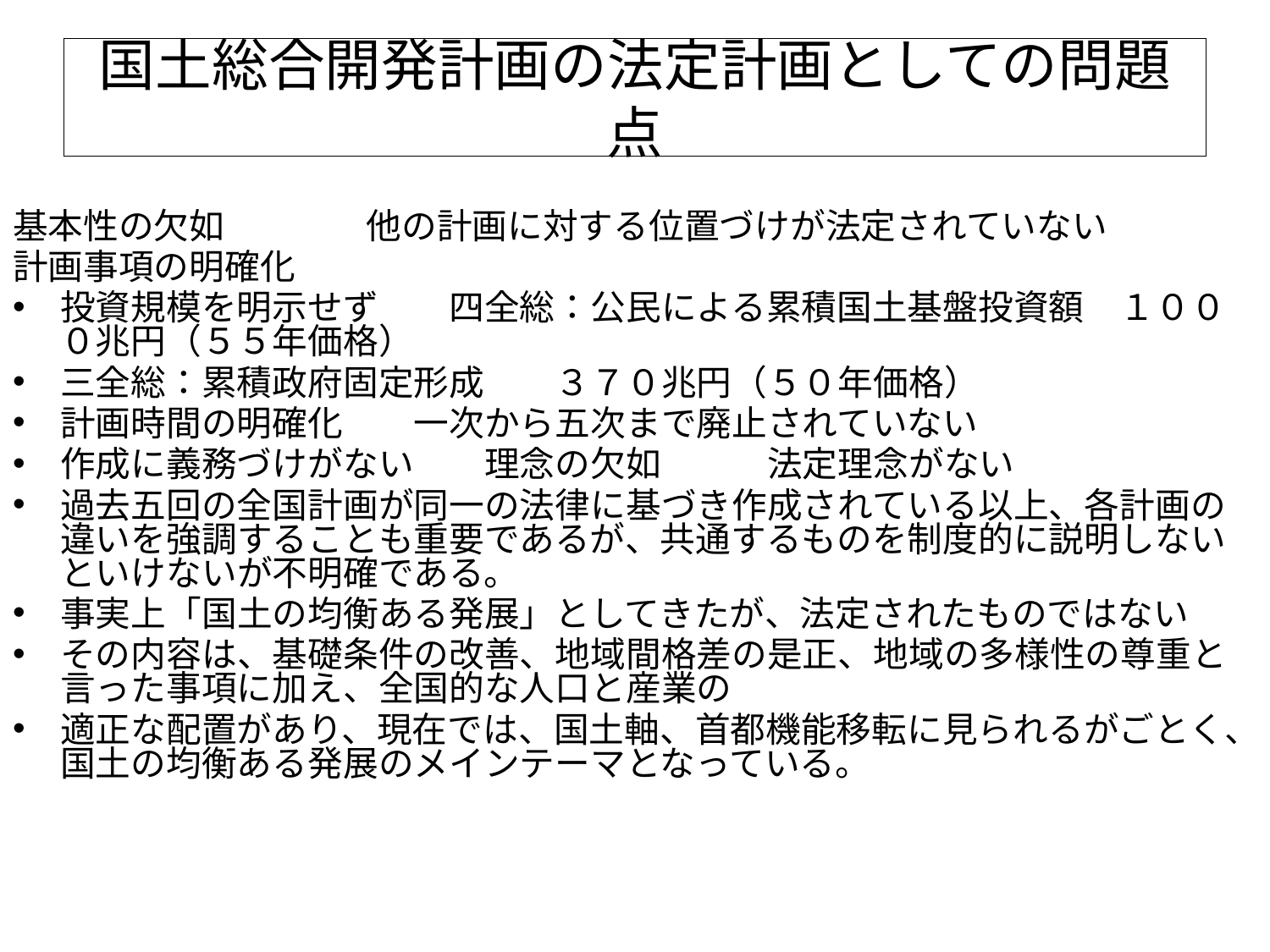

# 国土総合開発計画の法定計画としての問題点

基本性の欠如　　　　他の計画に対する位置づけが法定されていない
計画事項の明確化
投資規模を明示せず　　四全総：公民による累積国土基盤投資額　１０００兆円（５５年価格）
三全総：累積政府固定形成　　３７０兆円（５０年価格）
計画時間の明確化　　一次から五次まで廃止されていない
作成に義務づけがない　　理念の欠如　　　法定理念がない
過去五回の全国計画が同一の法律に基づき作成されている以上、各計画の違いを強調することも重要であるが、共通するものを制度的に説明しないといけないが不明確である。
事実上「国土の均衡ある発展」としてきたが、法定されたものではない
その内容は、基礎条件の改善、地域間格差の是正、地域の多様性の尊重と言った事項に加え、全国的な人口と産業の
適正な配置があり、現在では、国土軸、首都機能移転に見られるがごとく、国土の均衡ある発展のメインテーマとなっている。